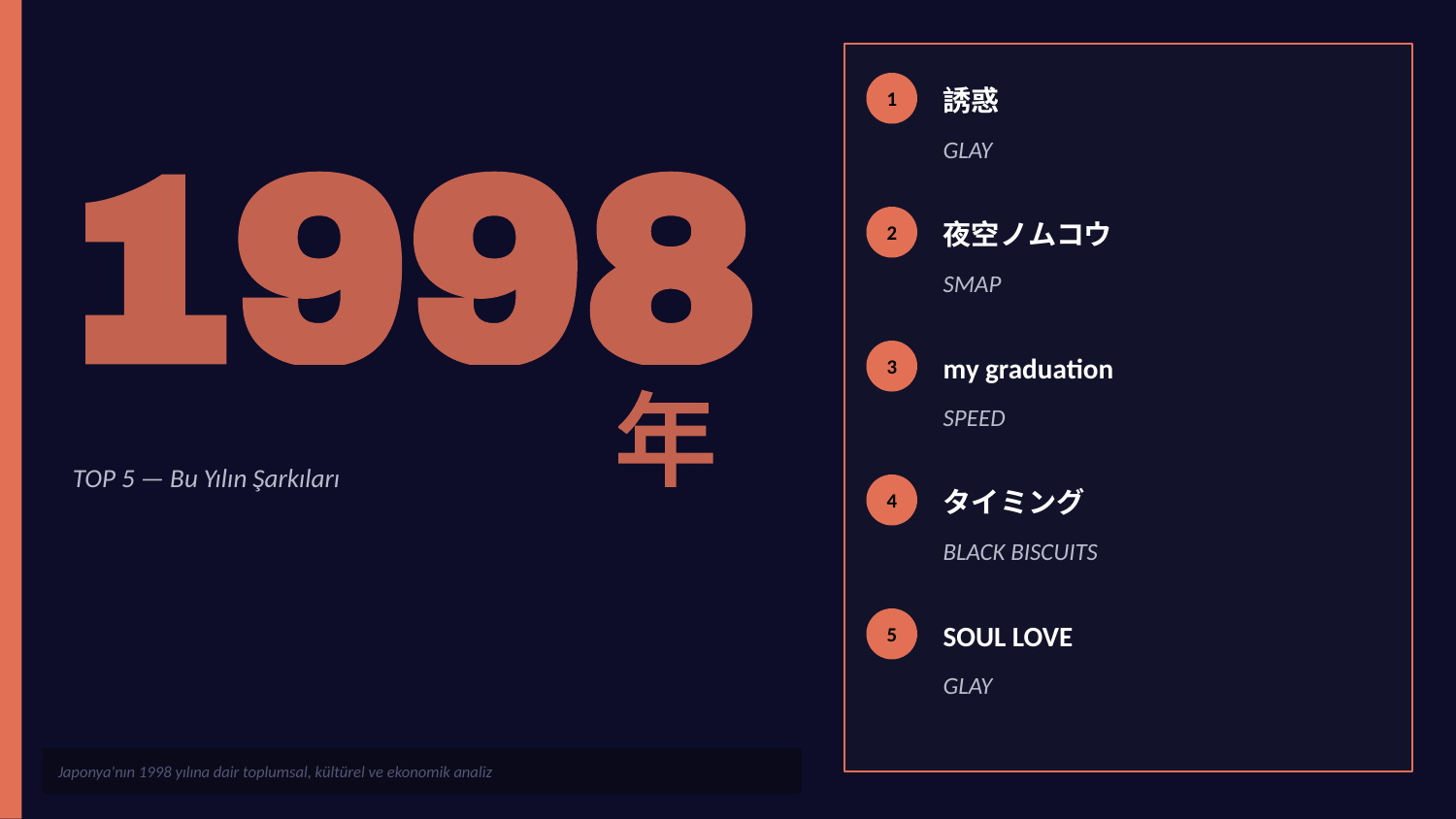

誘惑
1998

1
GLAY
夜空ノムコウ

2
SMAP
my graduation

3
年
SPEED
TOP 5 — Bu Yılın Şarkıları
タイミング

4
BLACK BISCUITS
SOUL LOVE

5
GLAY

Japonya'nın 1998 yılına dair toplumsal, kültürel ve ekonomik analiz